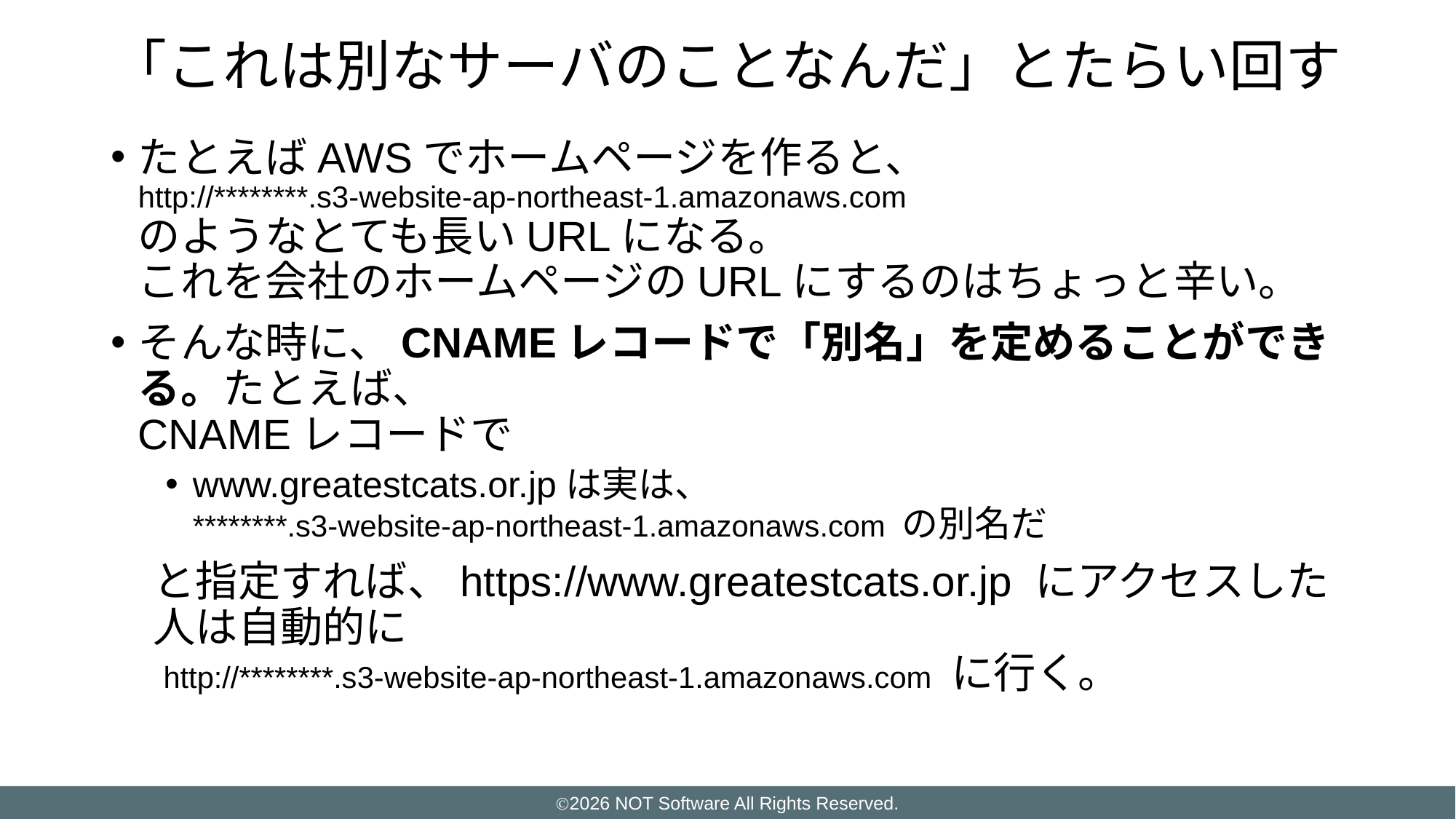

# 「これは別なサーバのことなんだ」とたらい回す
たとえばAWSでホームページを作ると、
http://********.s3-website-ap-northeast-1.amazonaws.com
のようなとても長いURLになる。
これを会社のホームページのURLにするのはちょっと辛い。
そんな時に、CNAMEレコードで「別名」を定めることができる。たとえば、
CNAMEレコードで
www.greatestcats.or.jpは実は、
********.s3-website-ap-northeast-1.amazonaws.com の別名だ
　と指定すれば、https://www.greatestcats.or.jp にアクセスした
　人は自動的に
　http://********.s3-website-ap-northeast-1.amazonaws.com に行く。